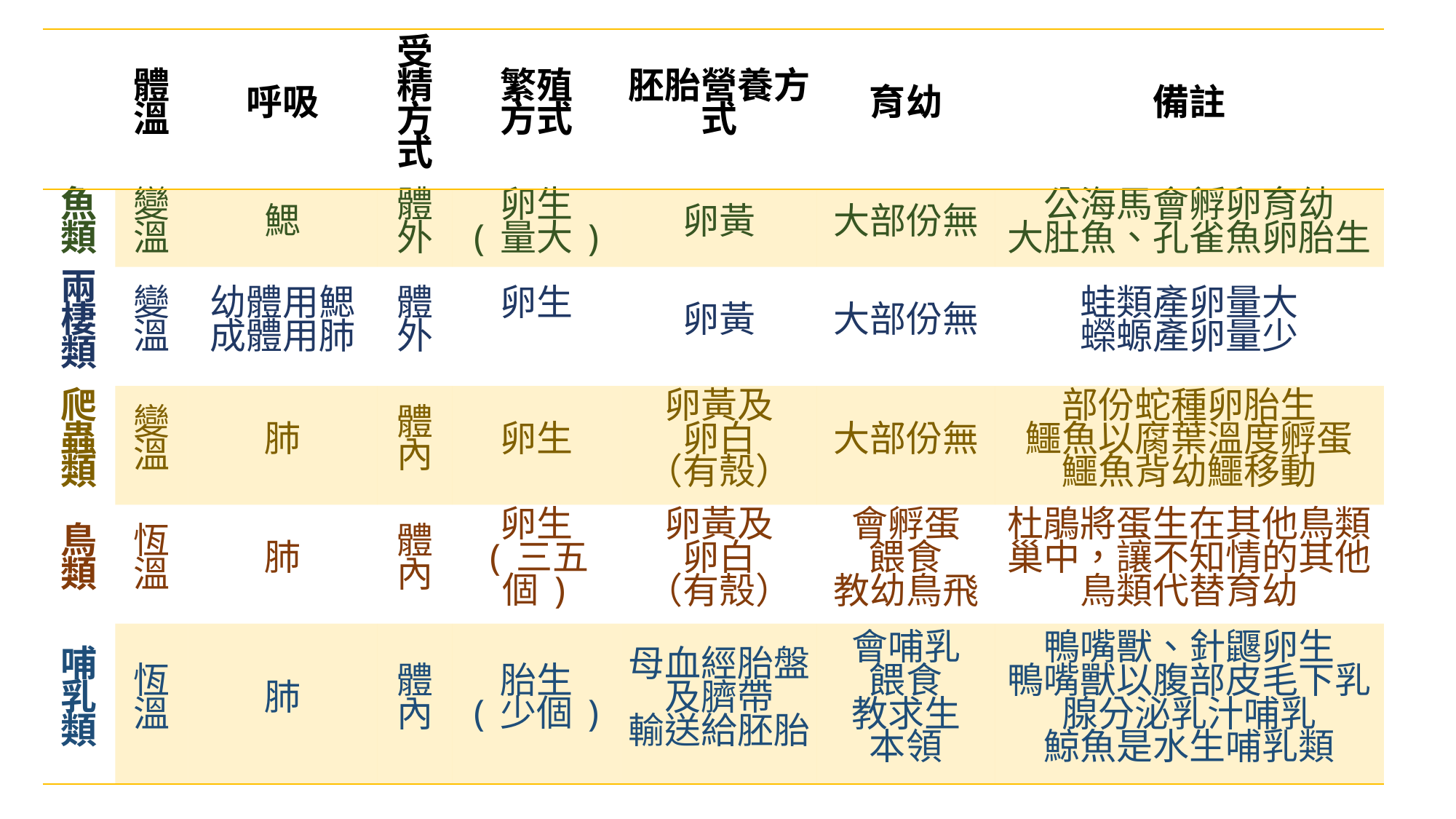

|  | 體溫 | 呼吸 | 受精方式 | 繁殖 方式 | 胚胎營養方式 | 育幼 | 備註 |
| --- | --- | --- | --- | --- | --- | --- | --- |
| 魚類 | 變溫 | 鰓 | 體外 | 卵生 (量大) | 卵黃 | 大部份無 | 公海馬會孵卵育幼 大肚魚、孔雀魚卵胎生 |
| 兩棲類 | 變溫 | 幼體用鰓 成體用肺 | 體外 | 卵生 | 卵黃 | 大部份無 | 蛙類產卵量大 蠑螈產卵量少 |
| 爬蟲類 | 變溫 | 肺 | 體內 | 卵生 | 卵黃及 卵白 （有殼） | 大部份無 | 部份蛇種卵胎生 鱷魚以腐葉溫度孵蛋 鱷魚背幼鱷移動 |
| 鳥類 | 恆溫 | 肺 | 體內 | 卵生 (三五個) | 卵黃及 卵白 （有殼） | 會孵蛋 餵食 教幼鳥飛 | 杜鵑將蛋生在其他鳥類巢中，讓不知情的其他鳥類代替育幼 |
| 哺乳類 | 恆溫 | 肺 | 體內 | 胎生 (少個) | 母血經胎盤及臍帶 輸送給胚胎 | 會哺乳 餵食 教求生 本領 | 鴨嘴獸、針鼴卵生 鴨嘴獸以腹部皮毛下乳腺分泌乳汁哺乳 鯨魚是水生哺乳類 |